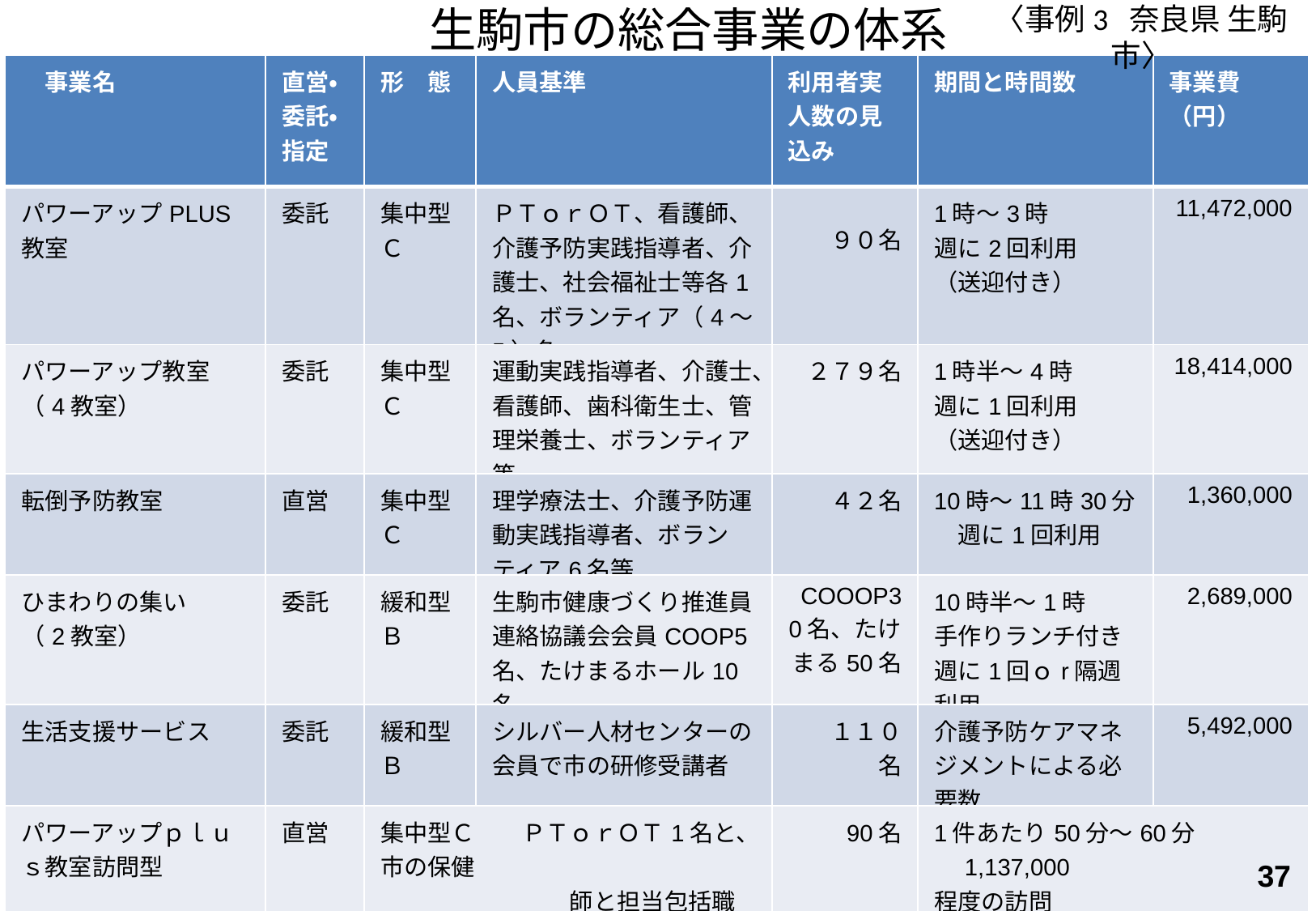

〈事例3  奈良県 生駒市〉
# 生駒市の総合事業の体系
| 事業名 | 直営・ 委託・ 指定 | 形　態 | 人員基準 | 利用者実人数の見込み | 期間と時間数 | 事業費（円） |
| --- | --- | --- | --- | --- | --- | --- |
| パワーアップPLUS教室 | 委託 | 集中型Ｃ | ＰＴｏｒＯＴ、看護師、介護予防実践指導者、介護士、社会福祉士等各1名、ボランティア（4～5）名 | ９０名 | 1時～3時 週に2回利用 （送迎付き） | 11,472,000 |
| パワーアップ教室（4教室） | 委託 | 集中型Ｃ | 運動実践指導者、介護士、看護師、歯科衛生士、管理栄養士、ボランティア等 | ２７９名 | 1時半～4時 週に1回利用 （送迎付き） | 18,414,000 |
| 転倒予防教室 | 直営 | 集中型Ｃ | 理学療法士、介護予防運動実践指導者、ボランティア6名等 | ４２名 | 10時～11時30分 　週に1回利用 | 1,360,000 |
| ひまわりの集い （2教室） | 委託 | 緩和型Ｂ | 生駒市健康づくり推進員連絡協議会会員COOP5名、たけまるホール10名 | COOOP30名、たけまる50名 | 10時半～1時 手作りランチ付き 週に1回ｏr隔週利用 | 2,689,000 |
| 生活支援サービス | 委託 | 緩和型Ｂ | シルバー人材センターの会員で市の研修受講者 | １１０名 | 介護予防ケアマネジメントによる必要数 | 5,492,000 |
| パワーアップｐｌｕｓ教室訪問型 | 直営 | 集中型Ｃ　　ＰＴｏｒＯＴ1名と、市の保健 　　　　　　　　師と担当包括職員 |  | 90名 | 1件あたり50分～60分　　　　　1,137,000 程度の訪問 |  |
| 介護予防通所介護 介護予防訪問介護 | 指定 | 現行相当 |  | 148名 198名 | 現行相当の予定 |  |
37
37